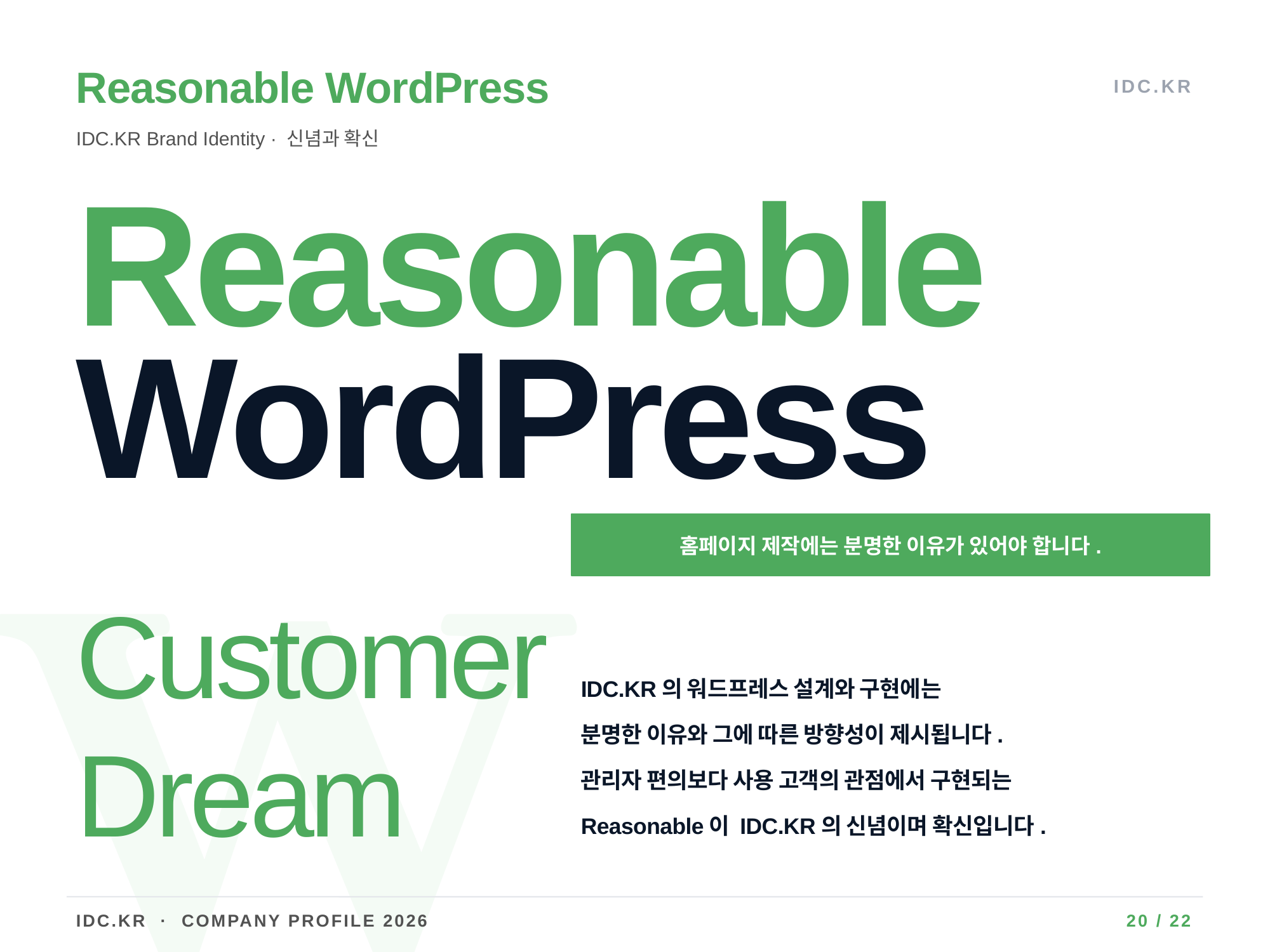

Reasonable WordPress
IDC.KR
IDC.KR Brand Identity · 신념과 확신
Reasonable
WordPress

홈페이지 제작에는 분명한 이유가 있어야 합니다.
W
Customer
IDC.KR의 워드프레스 설계와 구현에는
분명한 이유와 그에 따른 방향성이 제시됩니다.
관리자 편의보다 사용 고객의 관점에서 구현되는
Reasonable이 IDC.KR의 신념이며 확신입니다.
Dream

IDC.KR  ·  COMPANY PROFILE 2026
20 / 22